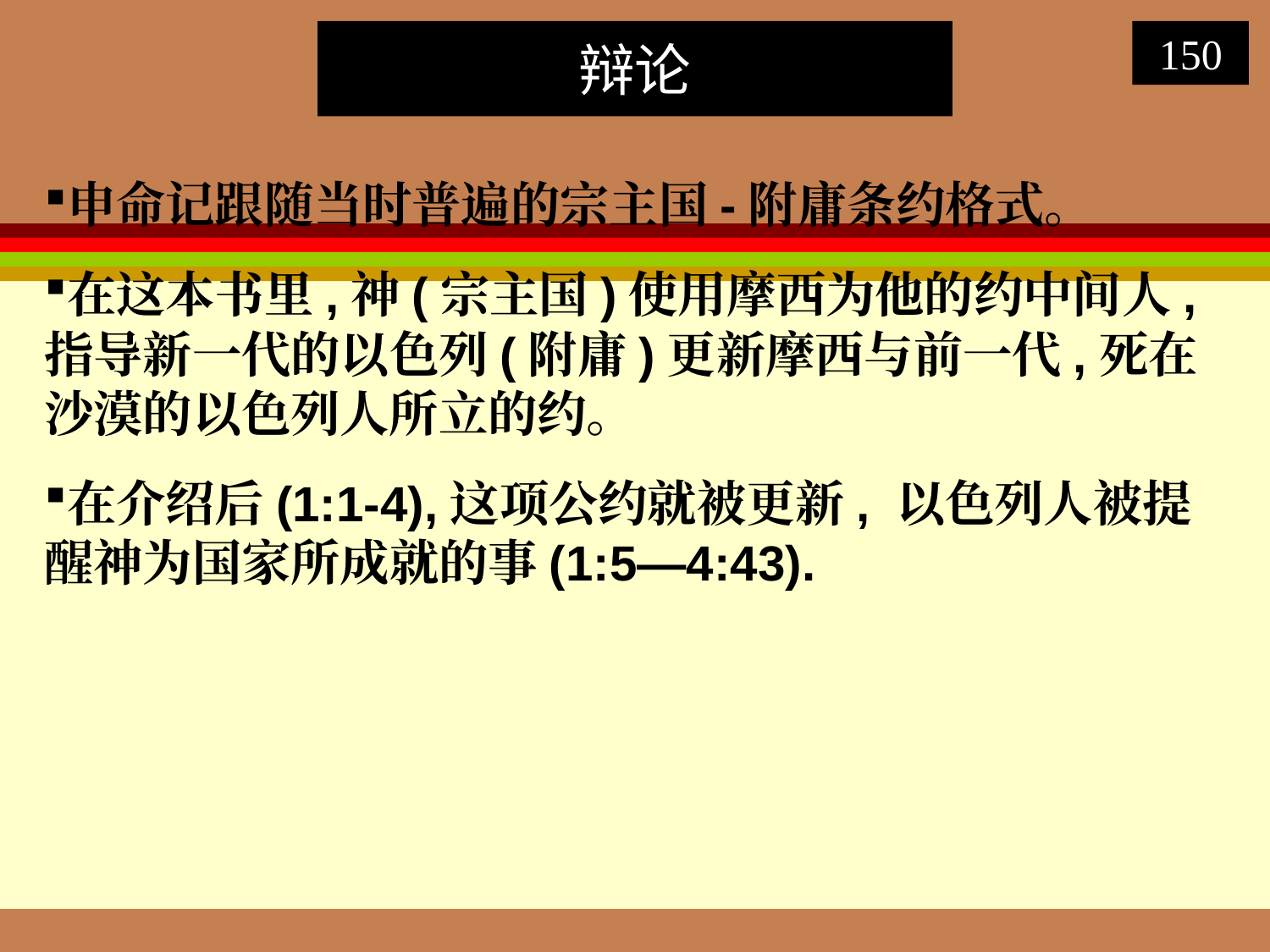

辩论
150
申命记跟随当时普遍的宗主国-附庸条约格式。
在这本书里,神(宗主国)使用摩西为他的约中间人,指导新一代的以色列(附庸)更新摩西与前一代,死在沙漠的以色列人所立的约。
在介绍后(1:1-4),这项公约就被更新, 以色列人被提醒神为国家所成就的事(1:5—4:43).